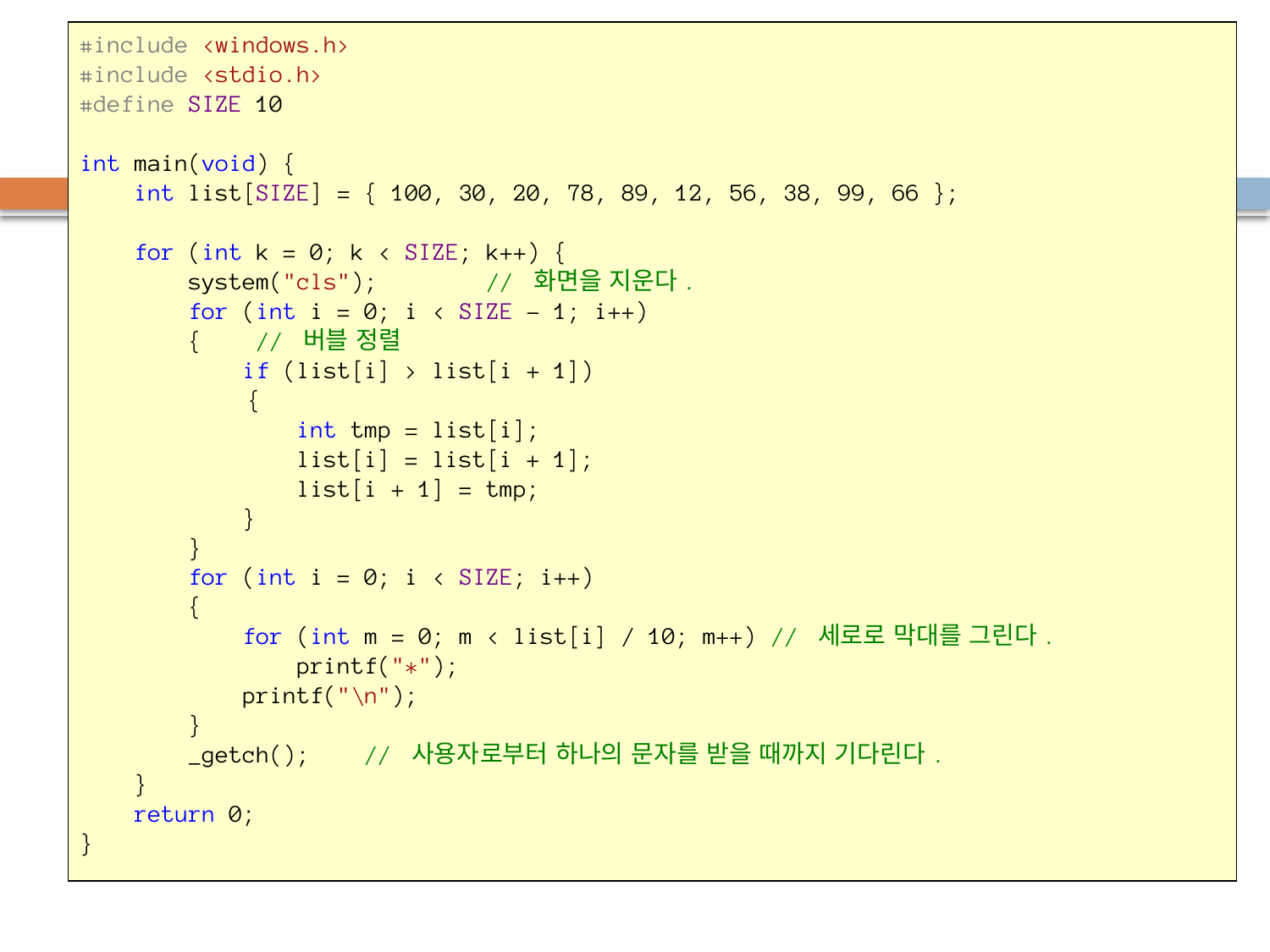

#include <windows.h>
#include <stdio.h>
#define SIZE 10

int main(void) {
    int list[SIZE] = { 100, 30, 20, 78, 89, 12, 56, 38, 99, 66 };

    for (int k = 0; k < SIZE; k++) {
        system("cls");        // 화면을 지운다.
        for (int i = 0; i < SIZE - 1; i++)
        {    // 버블 정렬
            if (list[i] > list[i + 1])
	   {
                int tmp = list[i];
                list[i] = list[i + 1];
                list[i + 1] = tmp;
            }
        }
        for (int i = 0; i < SIZE; i++)
        {
            for (int m = 0; m < list[i] / 10; m++) // 세로로 막대를 그린다.
                printf("*");
            printf("\n");
        }
        _getch();    // 사용자로부터 하나의 문자를 받을 때까지 기다린다.
    }
    return 0;
}
# Sol.